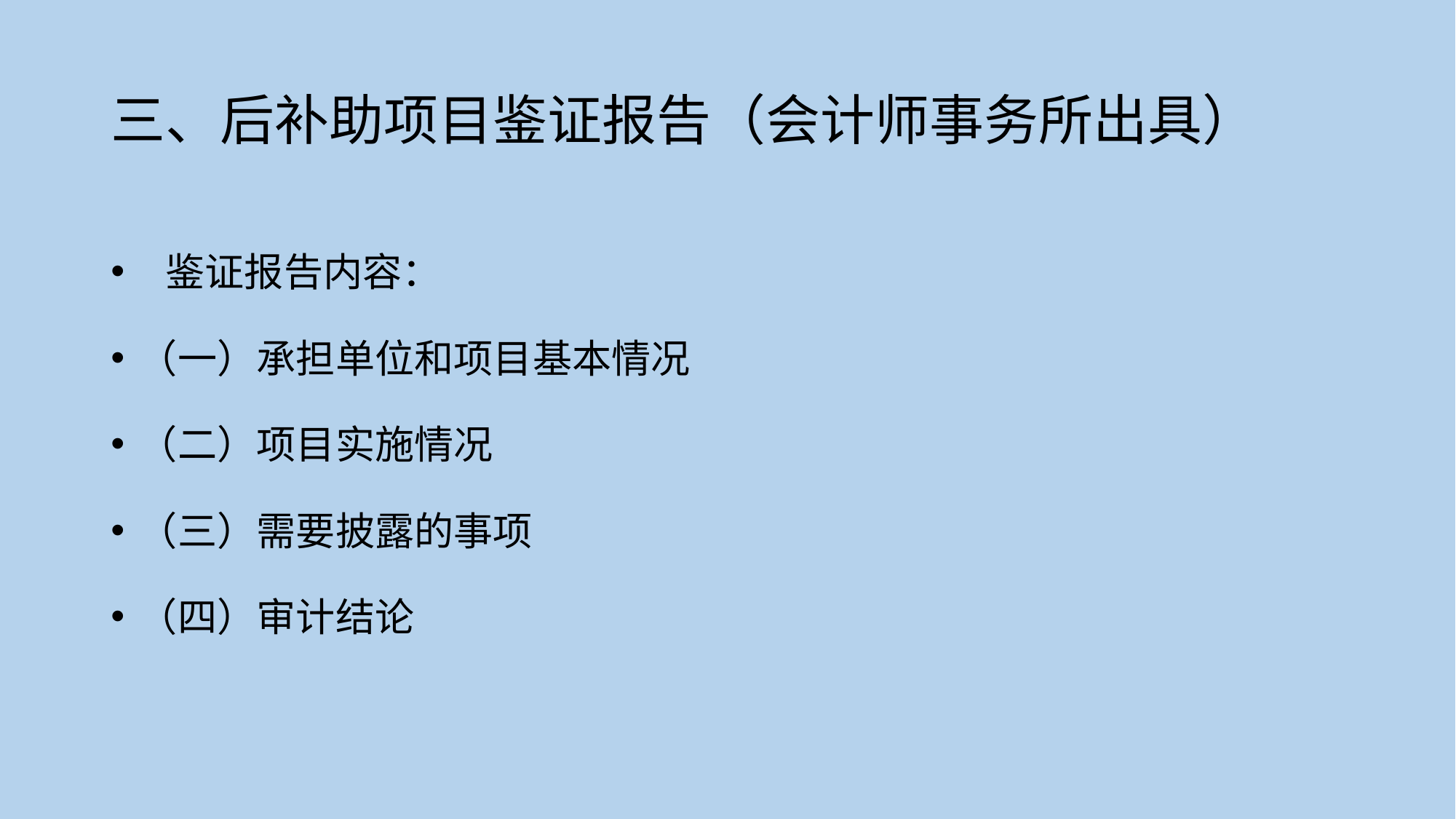

# 三、后补助项目鉴证报告（会计师事务所出具）
  鉴证报告内容：
（一）承担单位和项目基本情况
（二）项目实施情况
（三）需要披露的事项
（四）审计结论